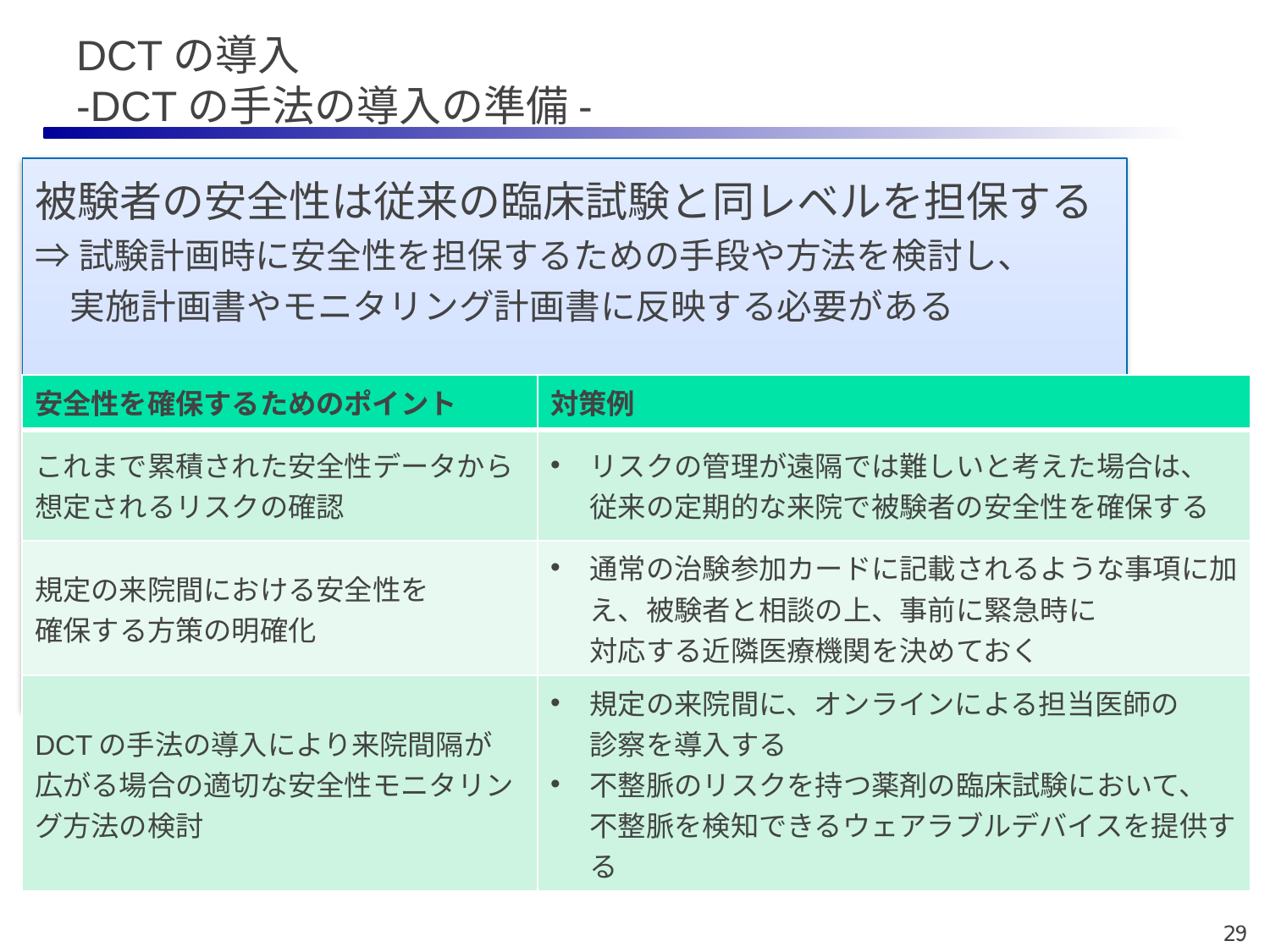

# DCTの導入 -DCTの手法の導入の準備-
被験者の安全性は従来の臨床試験と同レベルを担保する
⇒試験計画時に安全性を担保するための手段や方法を検討し、
　実施計画書やモニタリング計画書に反映する必要がある
| 安全性を確保するためのポイント | 対策例 |
| --- | --- |
| これまで累積された安全性データから 想定されるリスクの確認 | リスクの管理が遠隔では難しいと考えた場合は、 従来の定期的な来院で被験者の安全性を確保する |
| 規定の来院間における安全性を 確保する方策の明確化 | 通常の治験参加カードに記載されるような事項に加え、被験者と相談の上、事前に緊急時に 対応する近隣医療機関を決めておく |
| DCTの手法の導入により来院間隔が 広がる場合の適切な安全性モニタリング方法の検討 | 規定の来院間に、オンラインによる担当医師の 診察を導入する 不整脈のリスクを持つ薬剤の臨床試験において、 不整脈を検知できるウェアラブルデバイスを提供する |
29